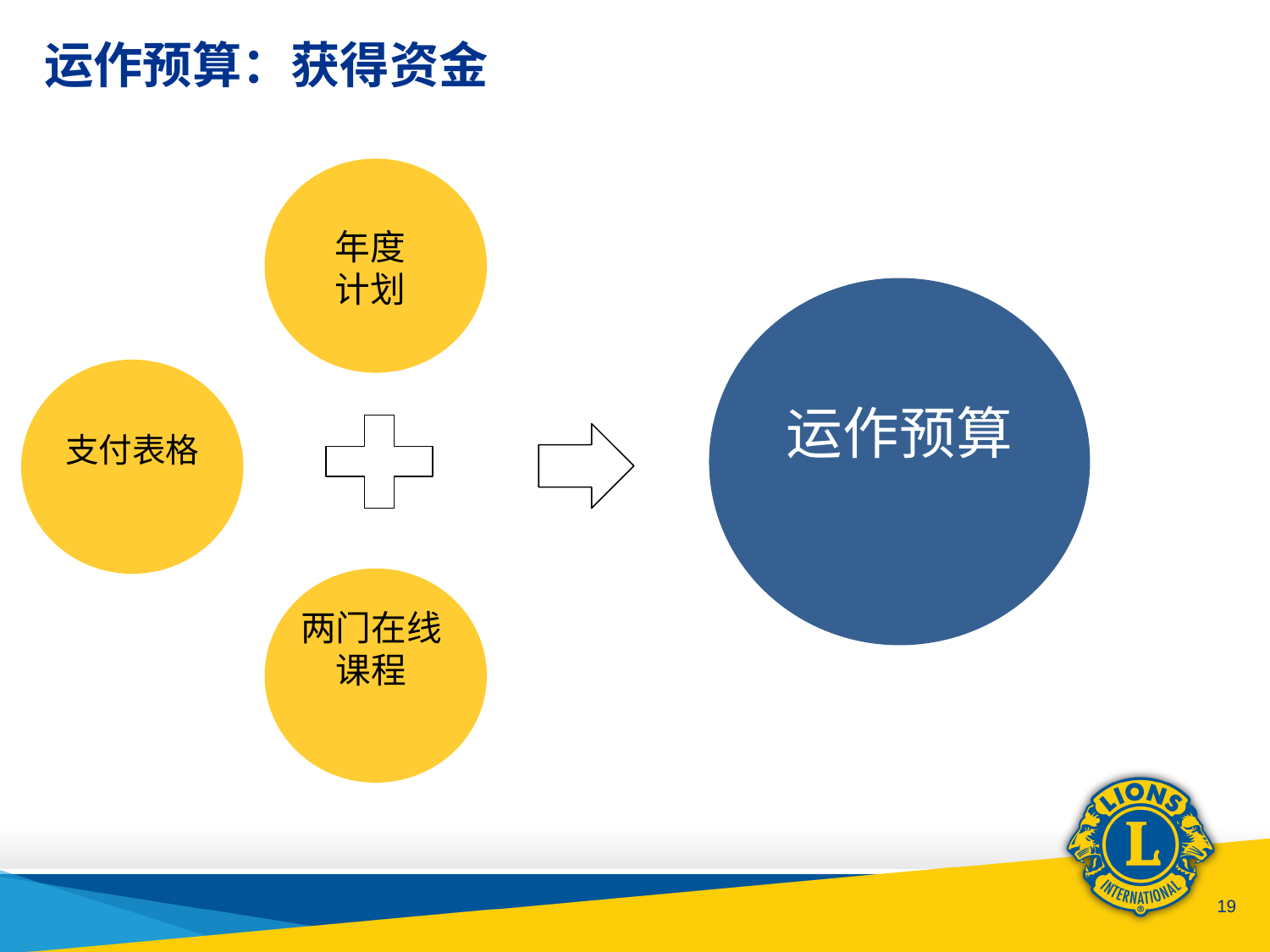

# 运作预算：获得资金

年度
计划

运作预算

支付表格

两门在线课程